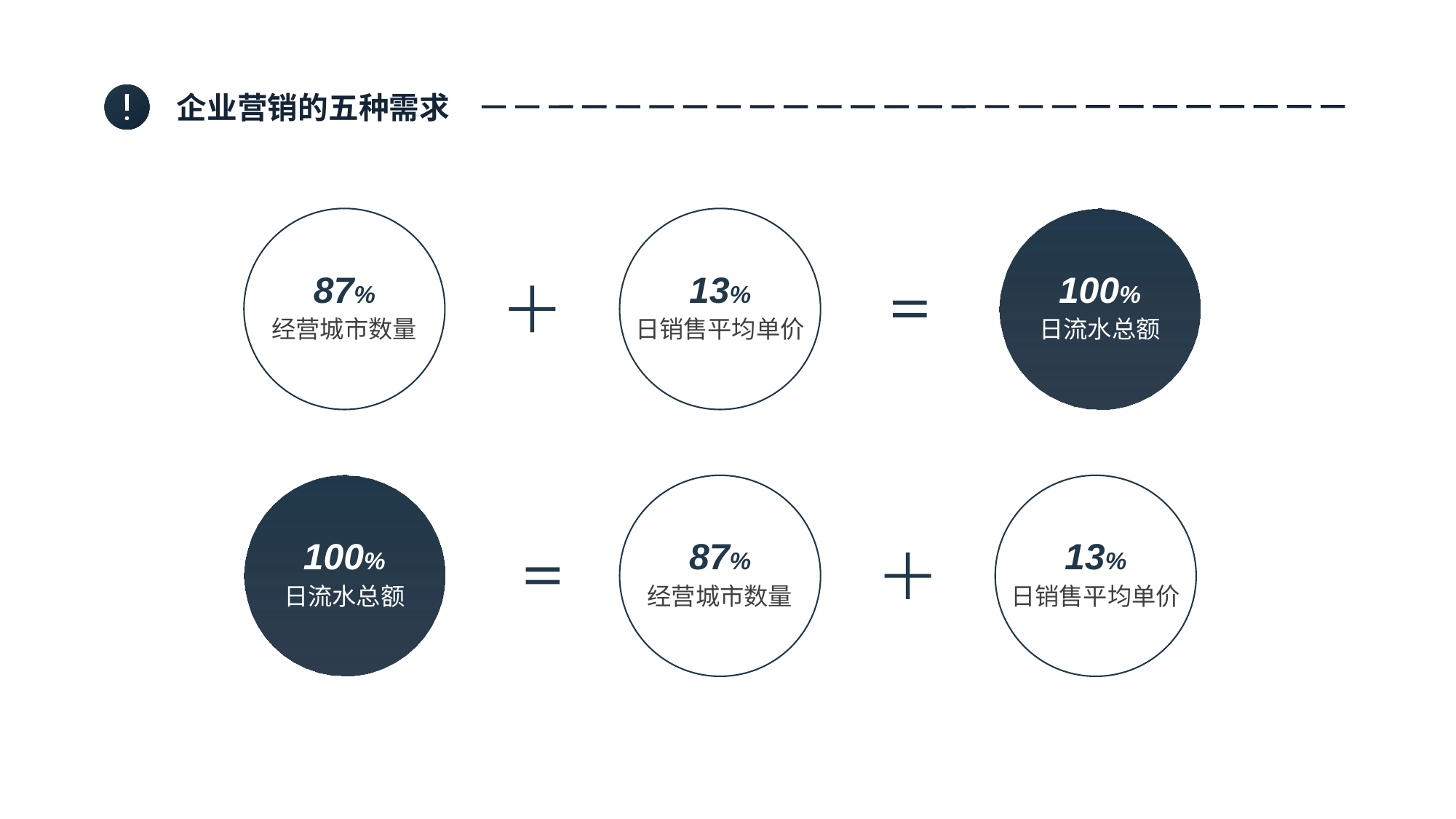

企业营销的五种需求

87%
13%
100%

经营城市数量
日销售平均单价
日流水总额

100%
87%
13%

日流水总额
经营城市数量
日销售平均单价